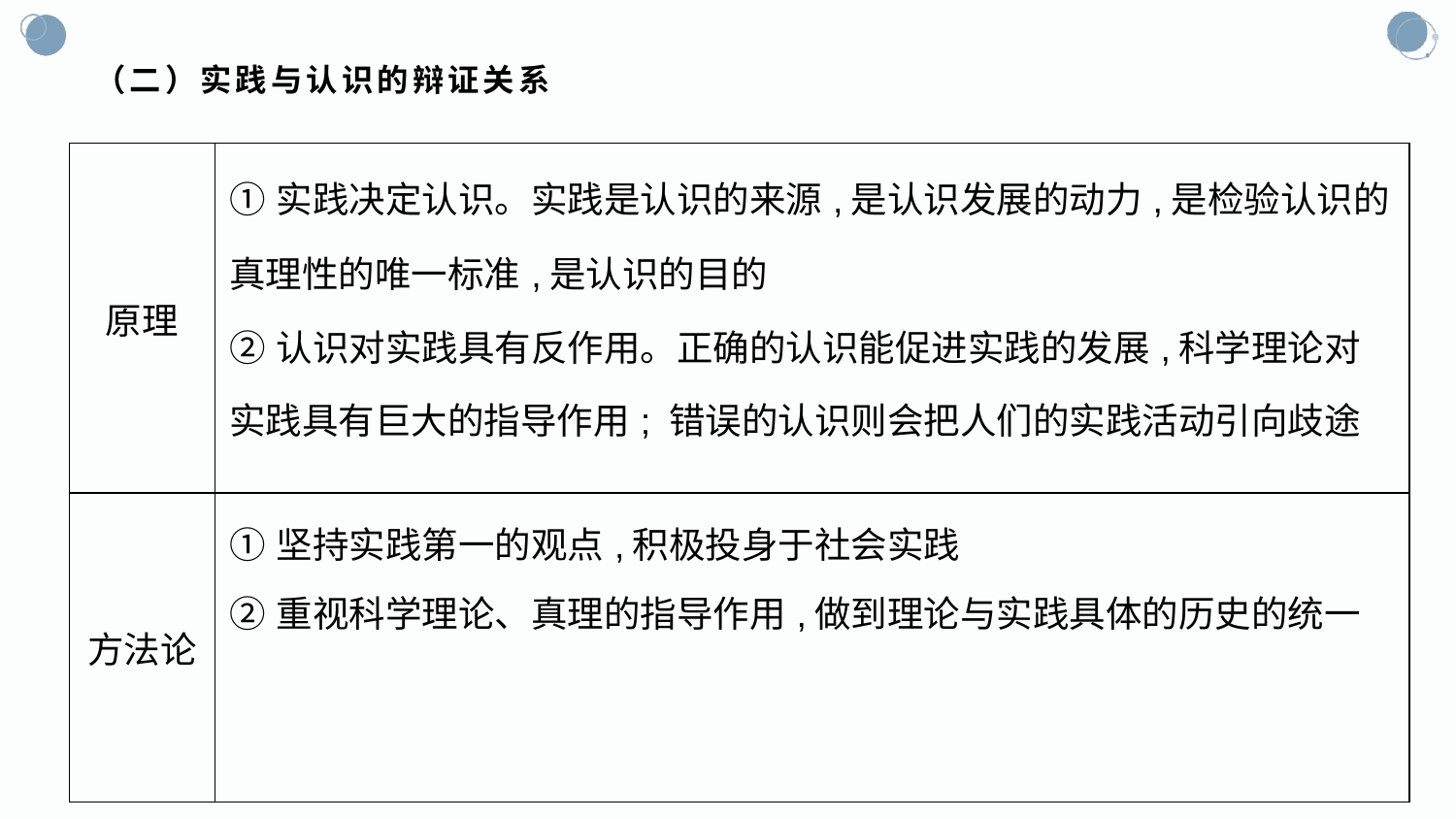

# （二）实践与认识的辩证关系
| 原理 | ①实践决定认识。实践是认识的来源,是认识发展的动力,是检验认识的真理性的唯一标准,是认识的目的 ②认识对实践具有反作用。正确的认识能促进实践的发展,科学理论对实践具有巨大的指导作用; 错误的认识则会把人们的实践活动引向歧途 |
| --- | --- |
| 方法论 | ①坚持实践第一的观点,积极投身于社会实践 ②重视科学理论、真理的指导作用,做到理论与实践具体的历史的统一 |